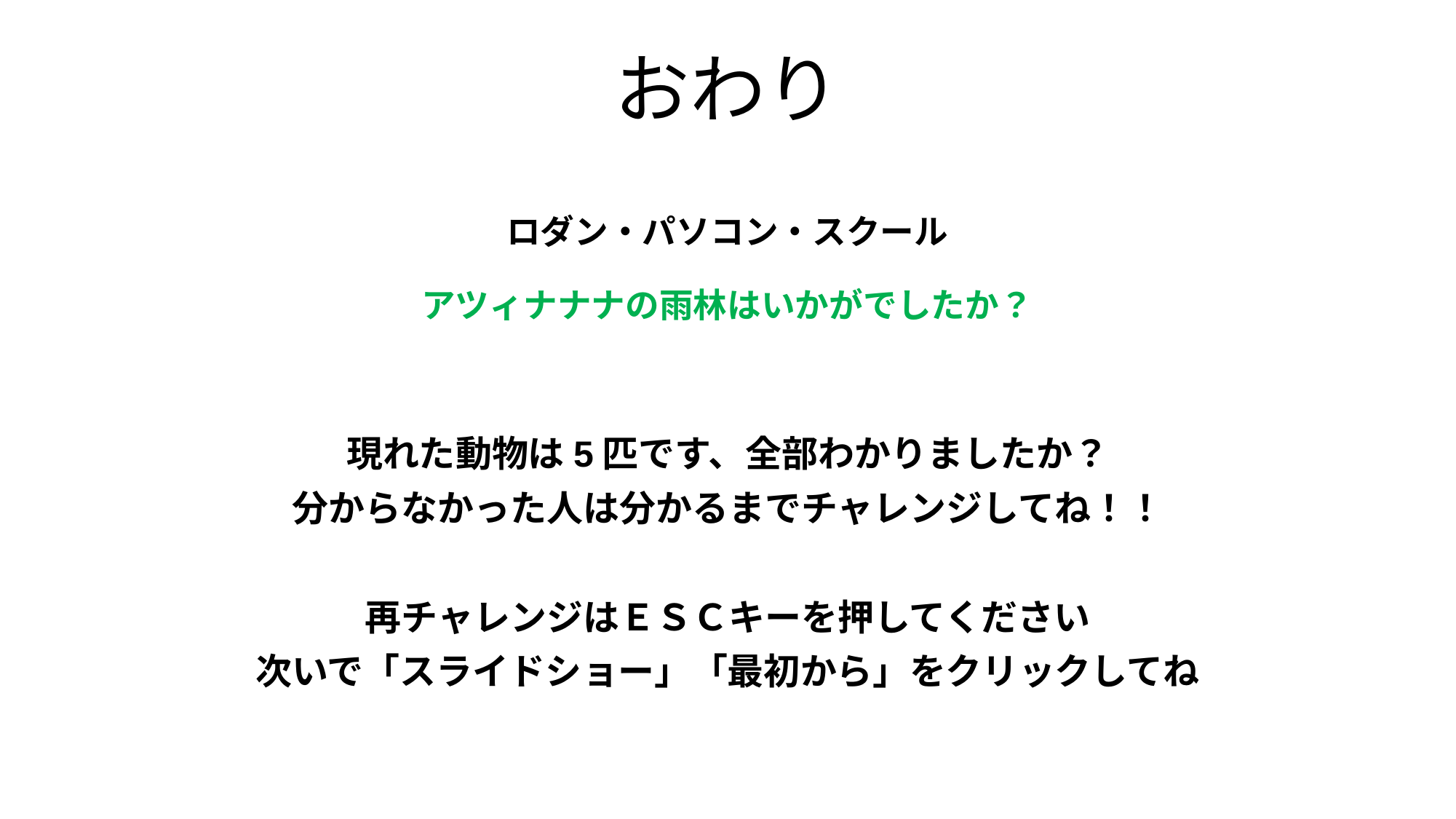

# おわり ロダン・パソコン・スクール アツィナナナの雨林はいかがでしたか？
現れた動物は5匹です、全部わかりましたか？
分からなかった人は分かるまでチャレンジしてね！！

再チャレンジはＥＳＣキーを押してください
次いで「スライドショー」「最初から」をクリックしてね